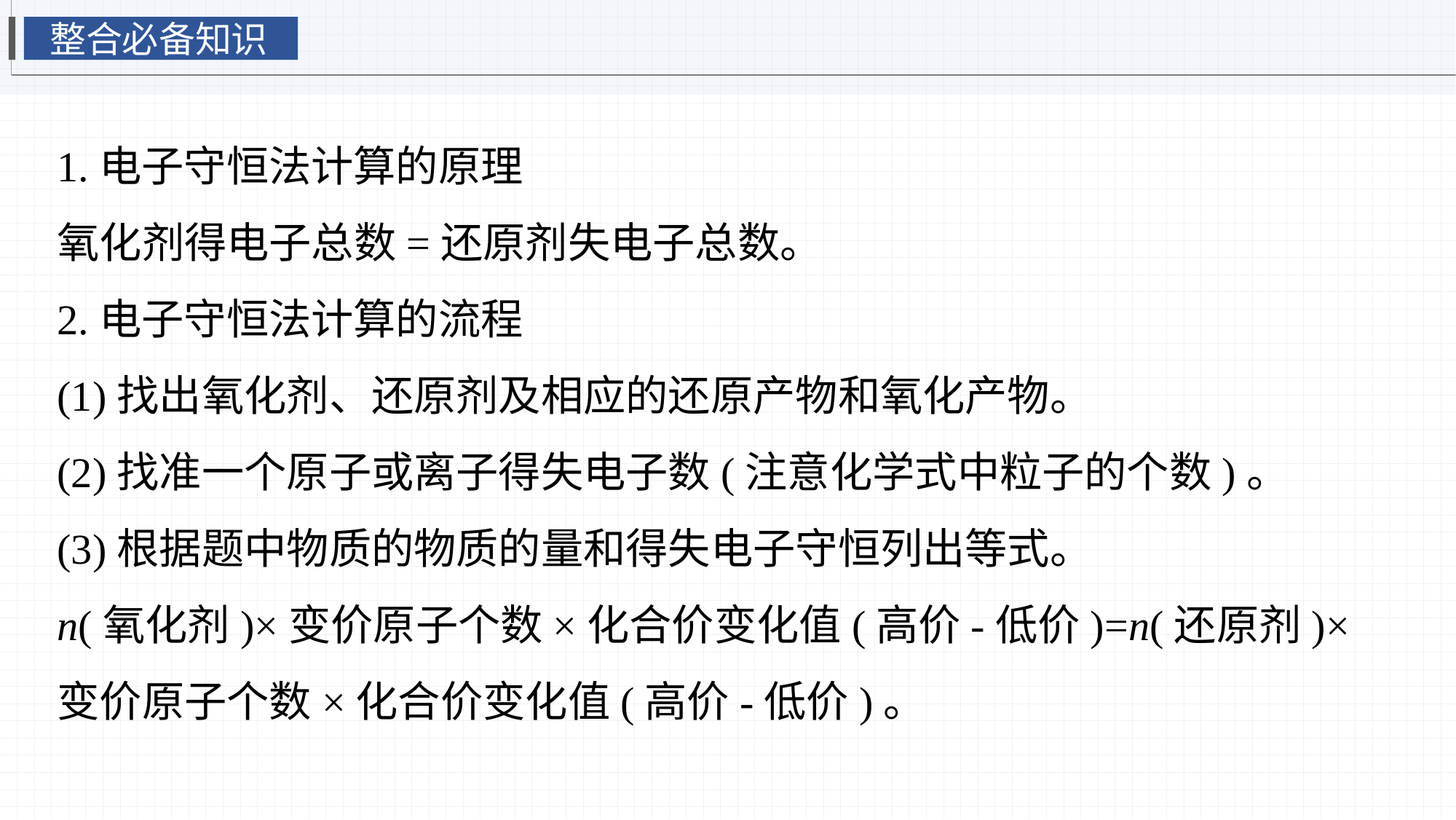

整合必备知识

1.电子守恒法计算的原理
氧化剂得电子总数=还原剂失电子总数。
2.电子守恒法计算的流程
(1)找出氧化剂、还原剂及相应的还原产物和氧化产物。
(2)找准一个原子或离子得失电子数(注意化学式中粒子的个数)。
(3)根据题中物质的物质的量和得失电子守恒列出等式。
n(氧化剂)×变价原子个数×化合价变化值(高价-低价)=n(还原剂)×变价原子个数×化合价变化值(高价-低价)。